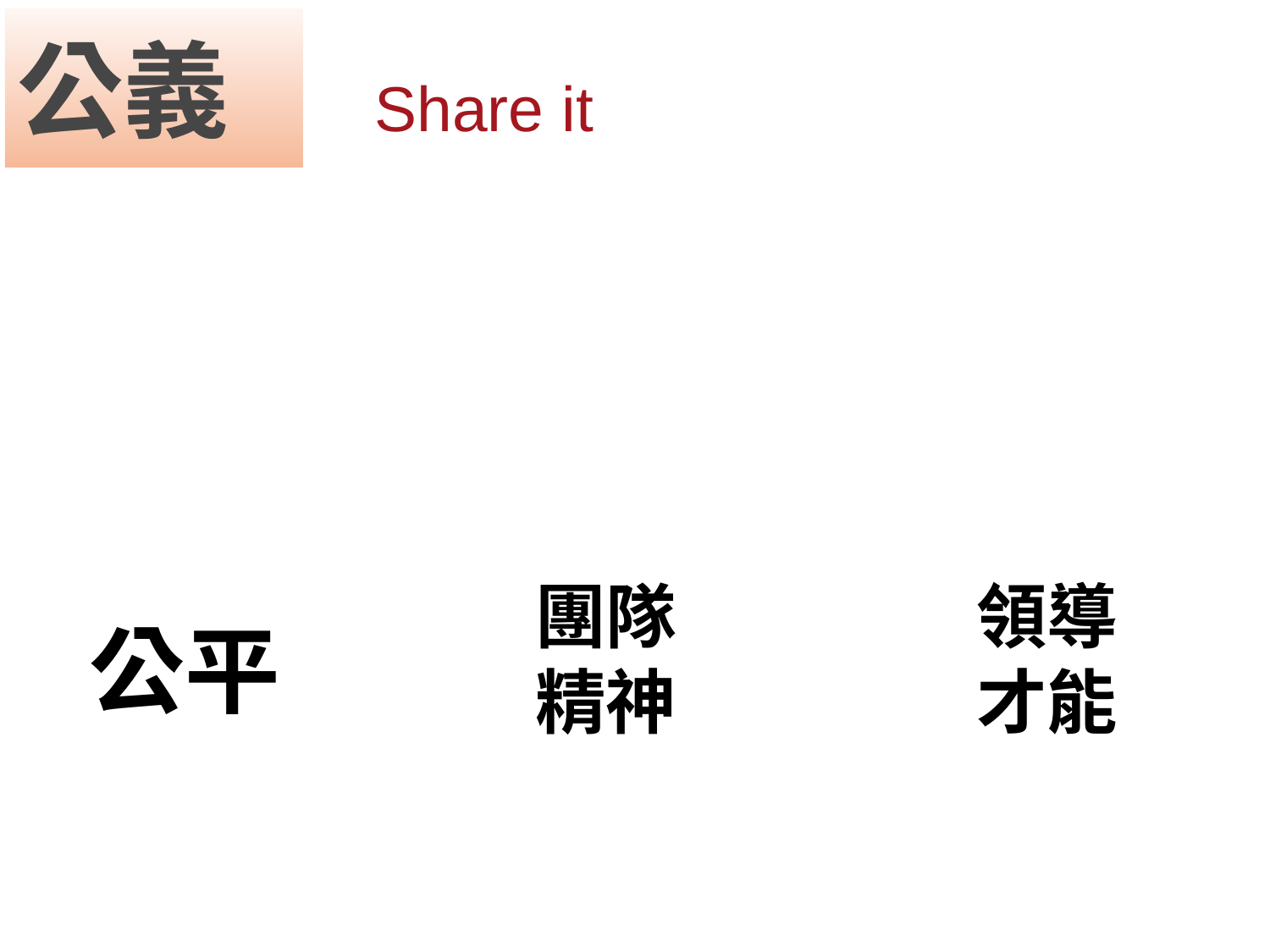

# 公義
Share it
團隊精神
領導
才能
公平